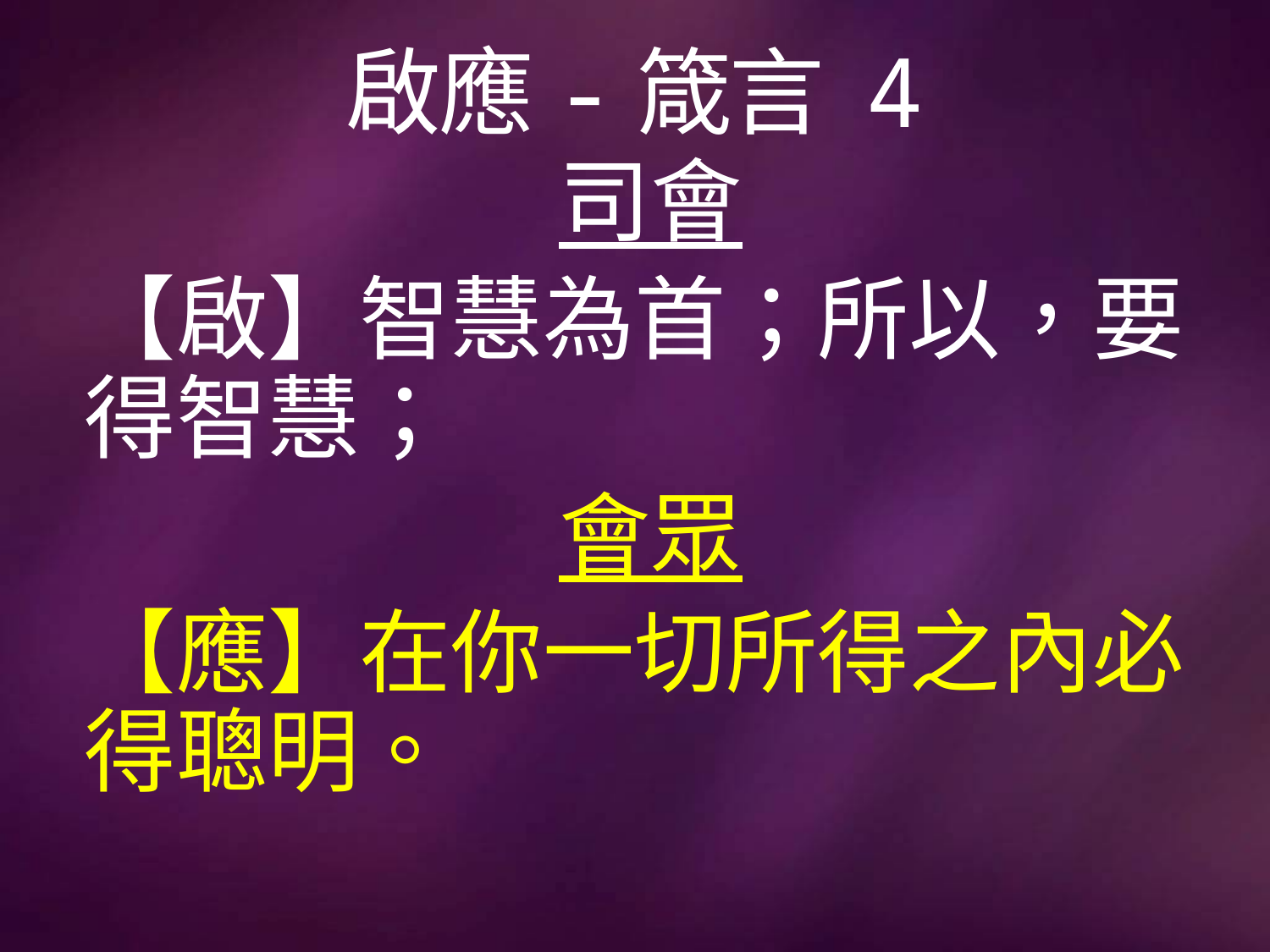

# 啟應-箴言 4
司會
【啟】智慧為首；所以，要得智慧；
會眾
【應】在你一切所得之內必得聰明。